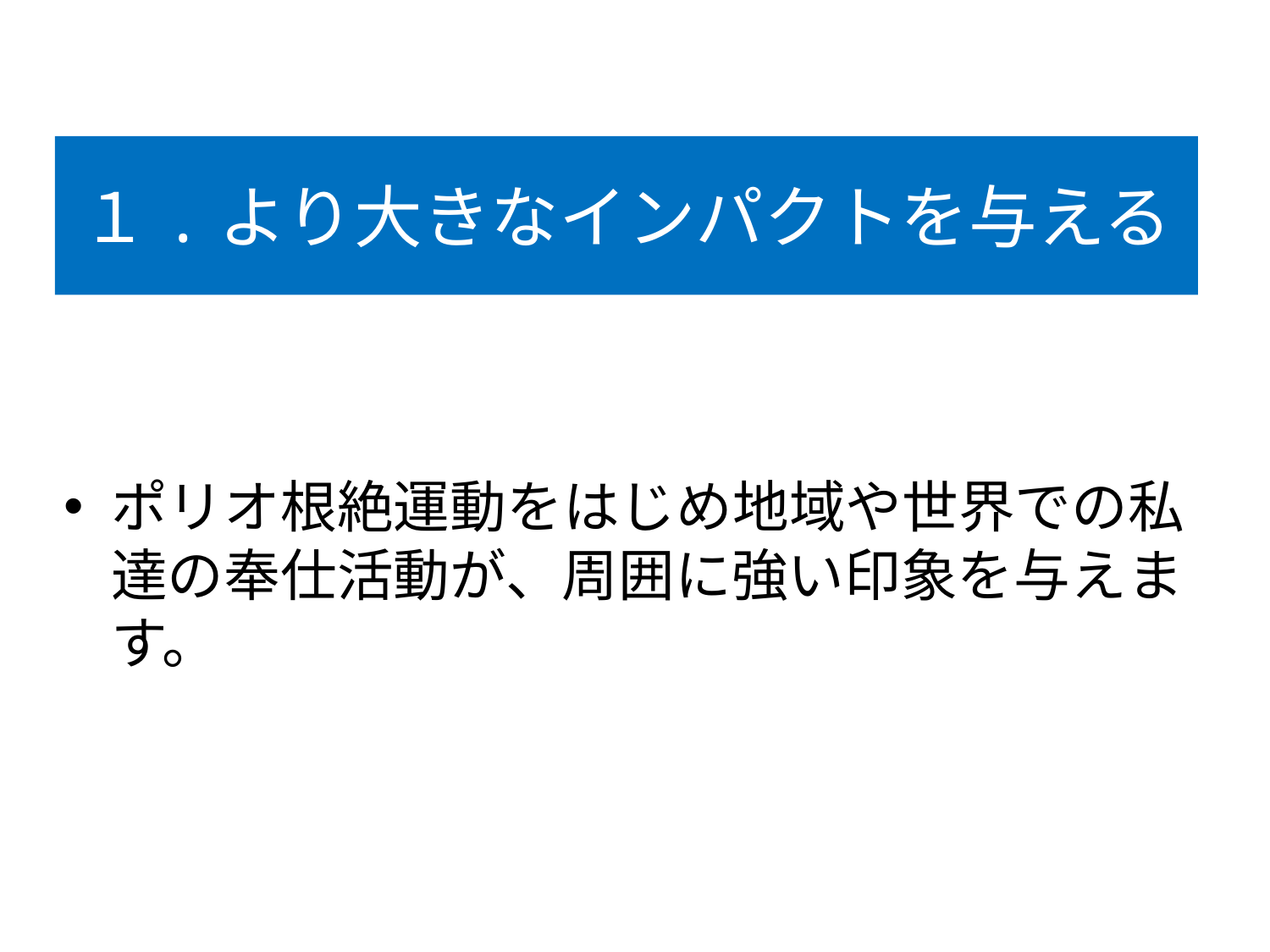

# １.より大きなインパクトを与える
ポリオ根絶運動をはじめ地域や世界での私達の奉仕活動が、周囲に強い印象を与えます。